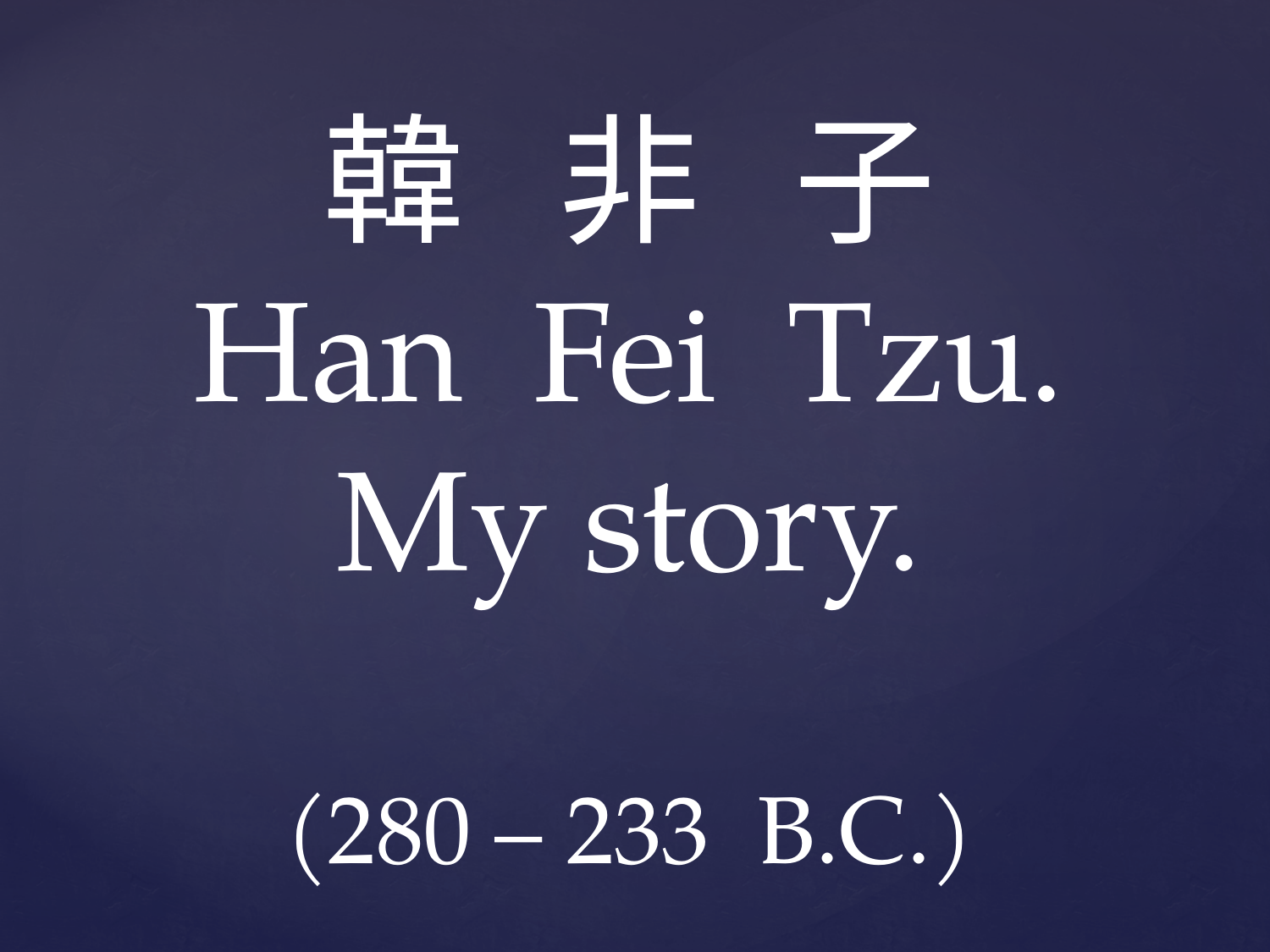

# 韓   非   子 Han  Fei  Tzu. My story. (280 – 233  B.C.)